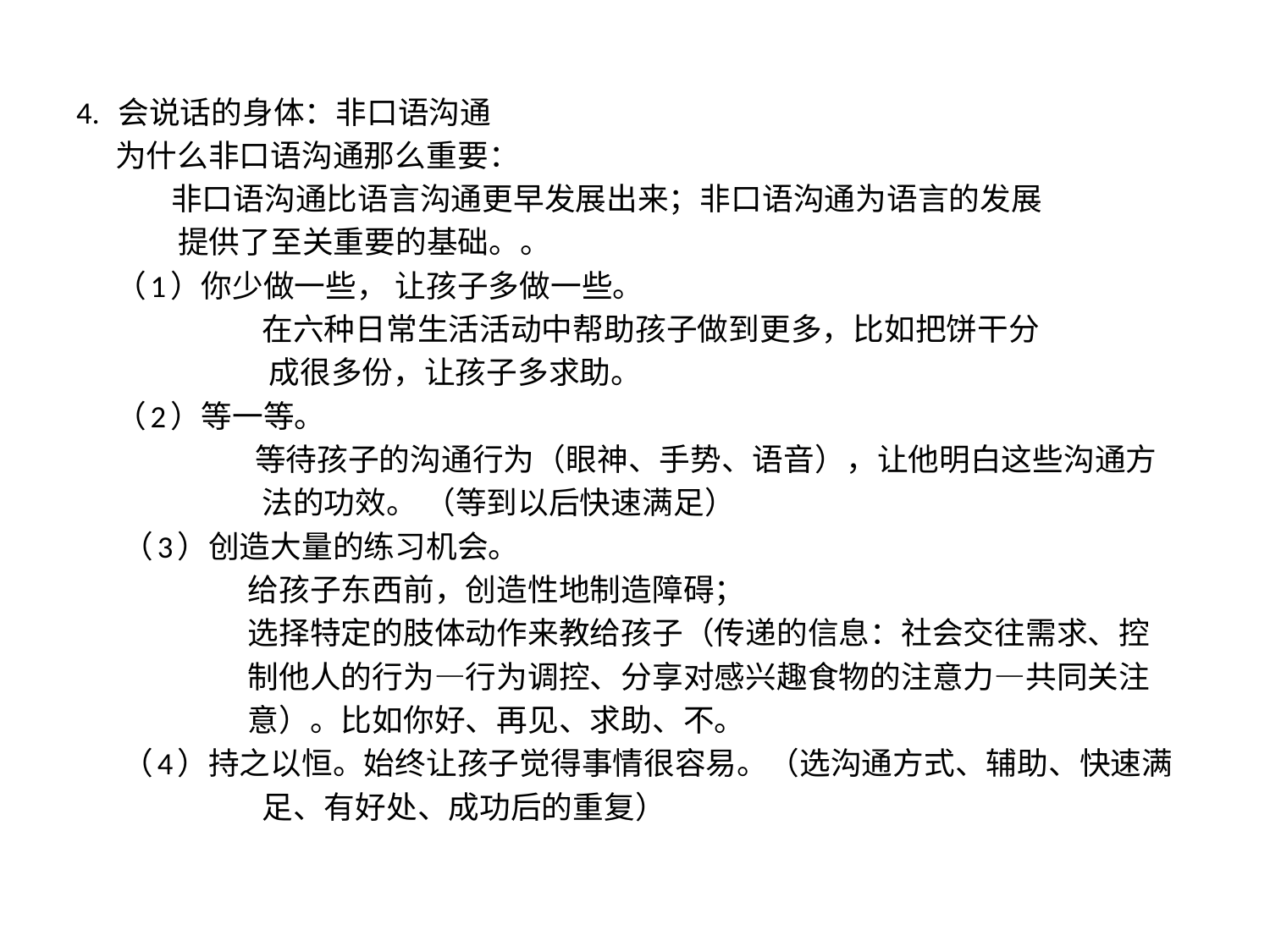

4.  会说话的身体：非口语沟通
     为什么非口语沟通那么重要：
             非口语沟通比语言沟通更早发展出来；非口语沟通为语言的发展
              提供了至关重要的基础。。
     （1）你少做一些， 让孩子多做一些。
                          在六种日常生活活动中帮助孩子做到更多，比如把饼干分
                           成很多份，让孩子多求助。
     （2）等一等。
                         等待孩子的沟通行为（眼神、手势、语音），让他明白这些沟通方
                          法的功效。 （等到以后快速满足）
      （3）创造大量的练习机会。
                        给孩子东西前，创造性地制造障碍；
                        选择特定的肢体动作来教给孩子（传递的信息：社会交往需求、控
                        制他人的行为—行为调控、分享对感兴趣食物的注意力—共同关注
                        意）。比如你好、再见、求助、不。
      （4）持之以恒。始终让孩子觉得事情很容易。（选沟通方式、辅助、快速满
                          足、有好处、成功后的重复）